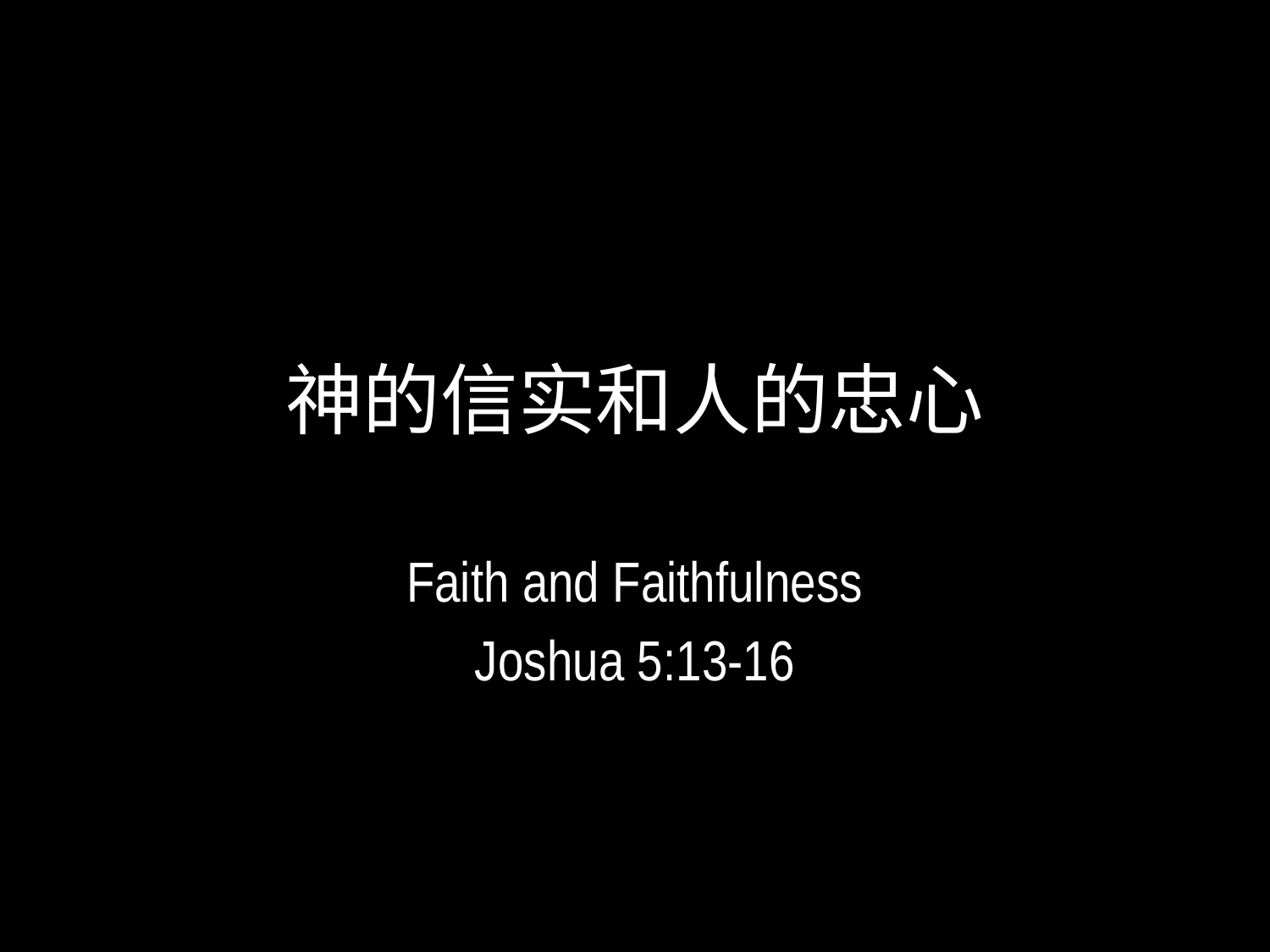

# 神的信实和人的忠心
Faith and Faithfulness
Joshua 5:13-16